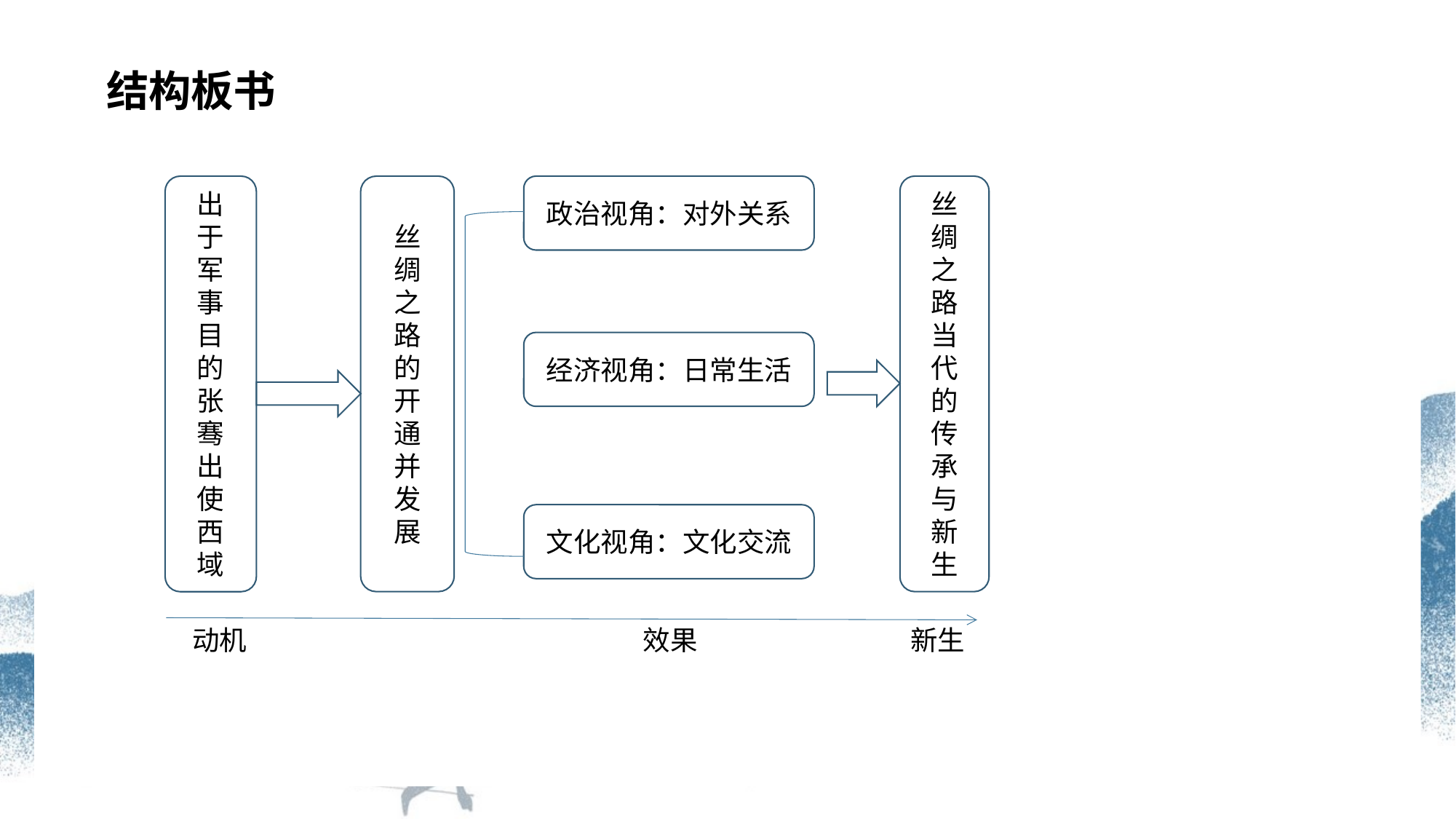

结构板书
出
于
军
事
目
的
张
骞
出
使
西
域
丝
绸
之
路
的
开
通
并
发
展
政治视角：对外关系
丝
绸
之
路
当
代
的
传
承
与
新
生

经济视角：日常生活

文化视角：文化交流
动机
效果
新生